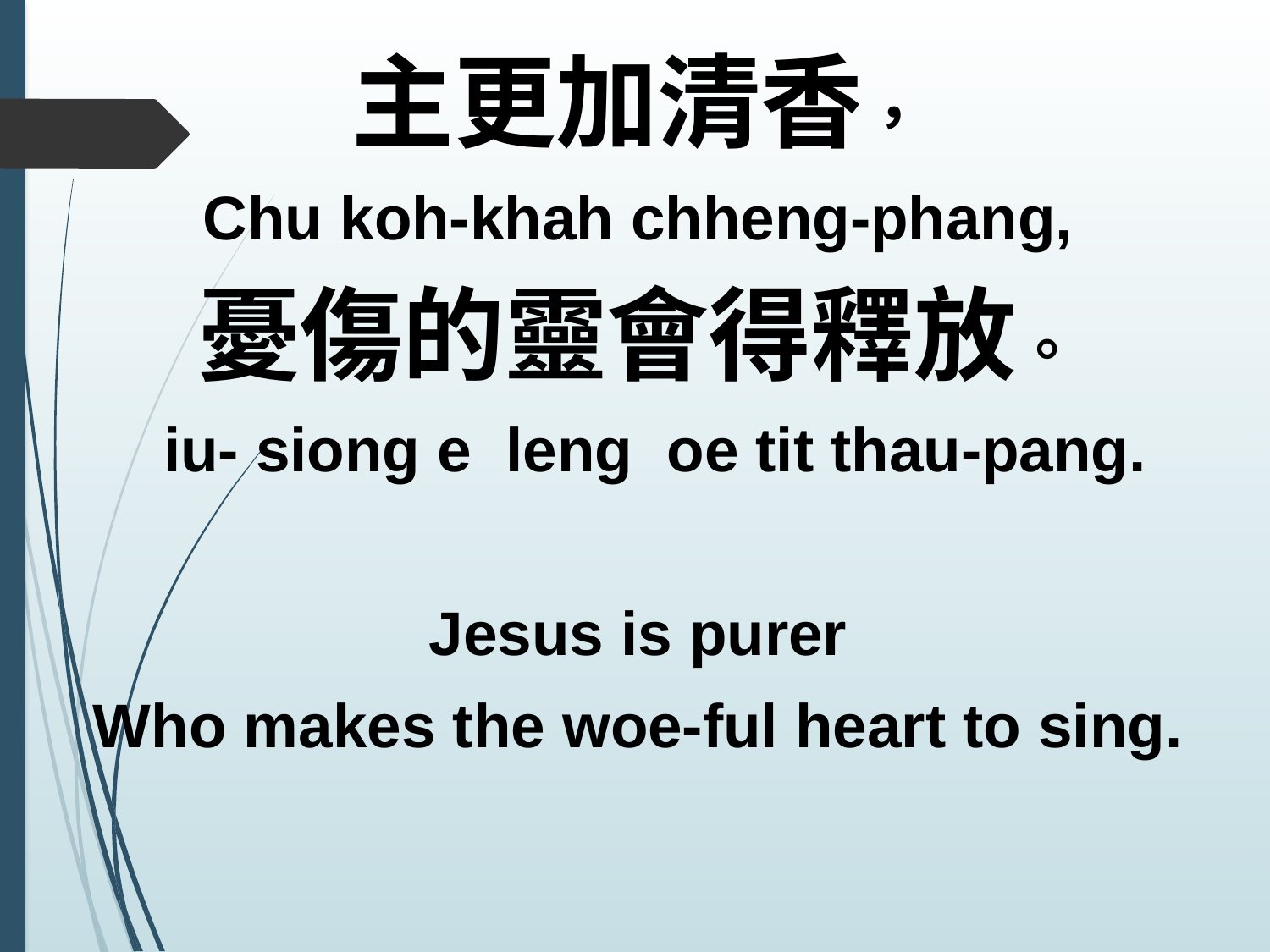

主更加清香，
Chu koh-khah chheng-phang,
憂傷的靈會得釋放。
  iu- siong e  leng  oe tit thau-pang.

Jesus is purer
Who makes the woe-ful heart to sing.